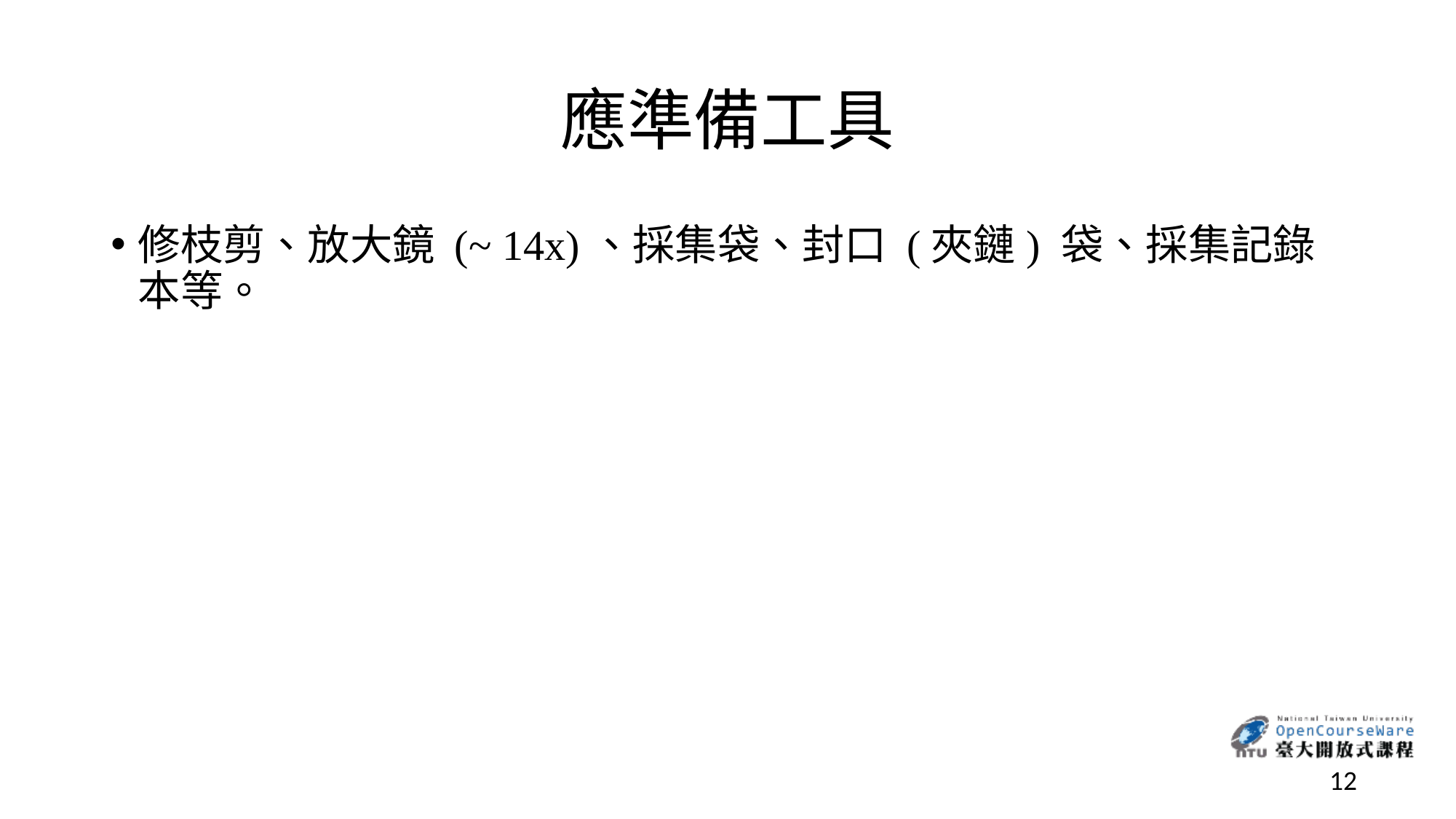

# 應準備工具
修枝剪、放大鏡 (~ 14x)、採集袋、封口 (夾鏈) 袋、採集記錄本等。